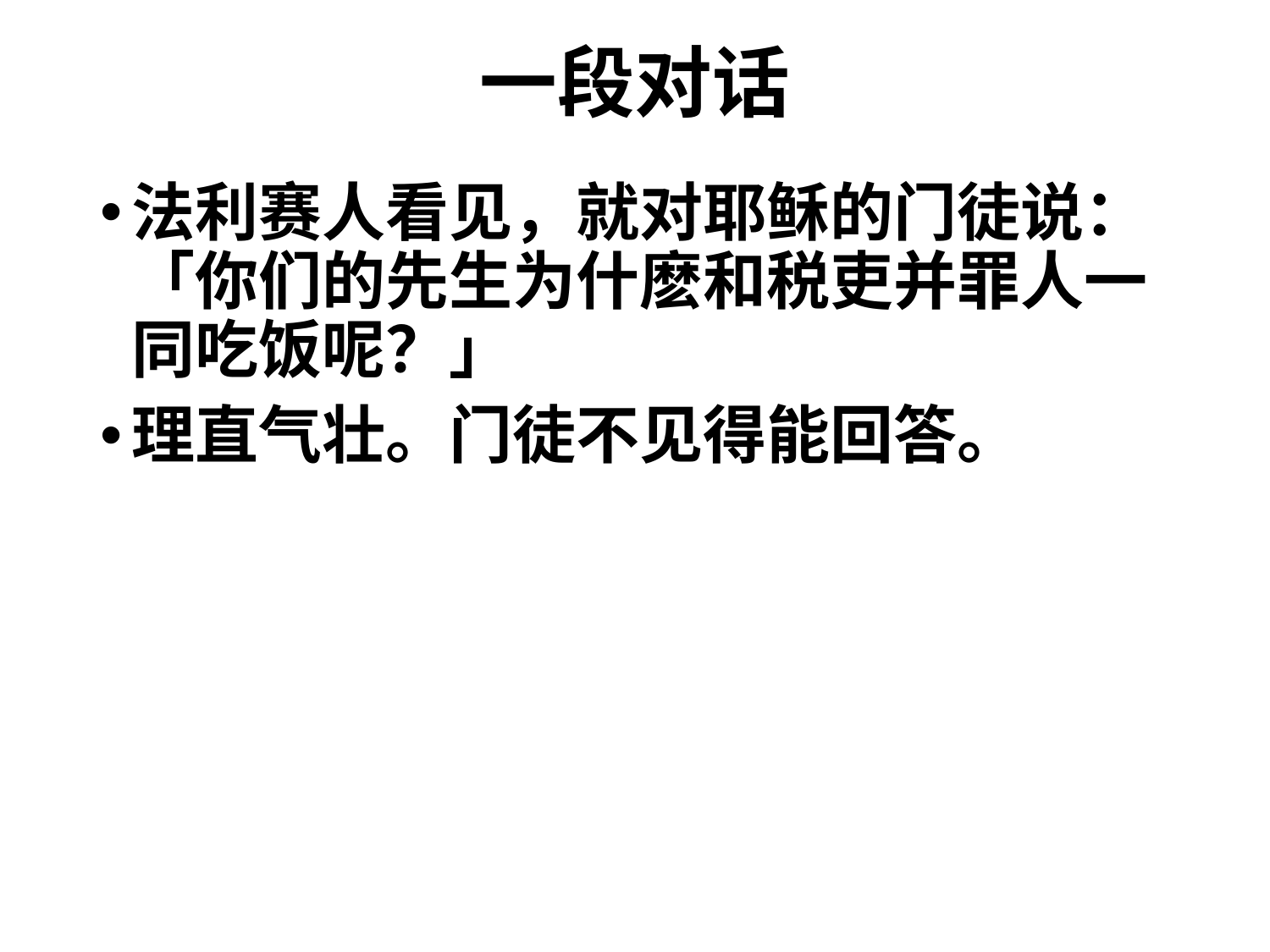

# 一段对话
法利赛人看见，就对耶稣的门徒说：「你们的先生为什麽和税吏并罪人一同吃饭呢？」
理直气壮。门徒不见得能回答。